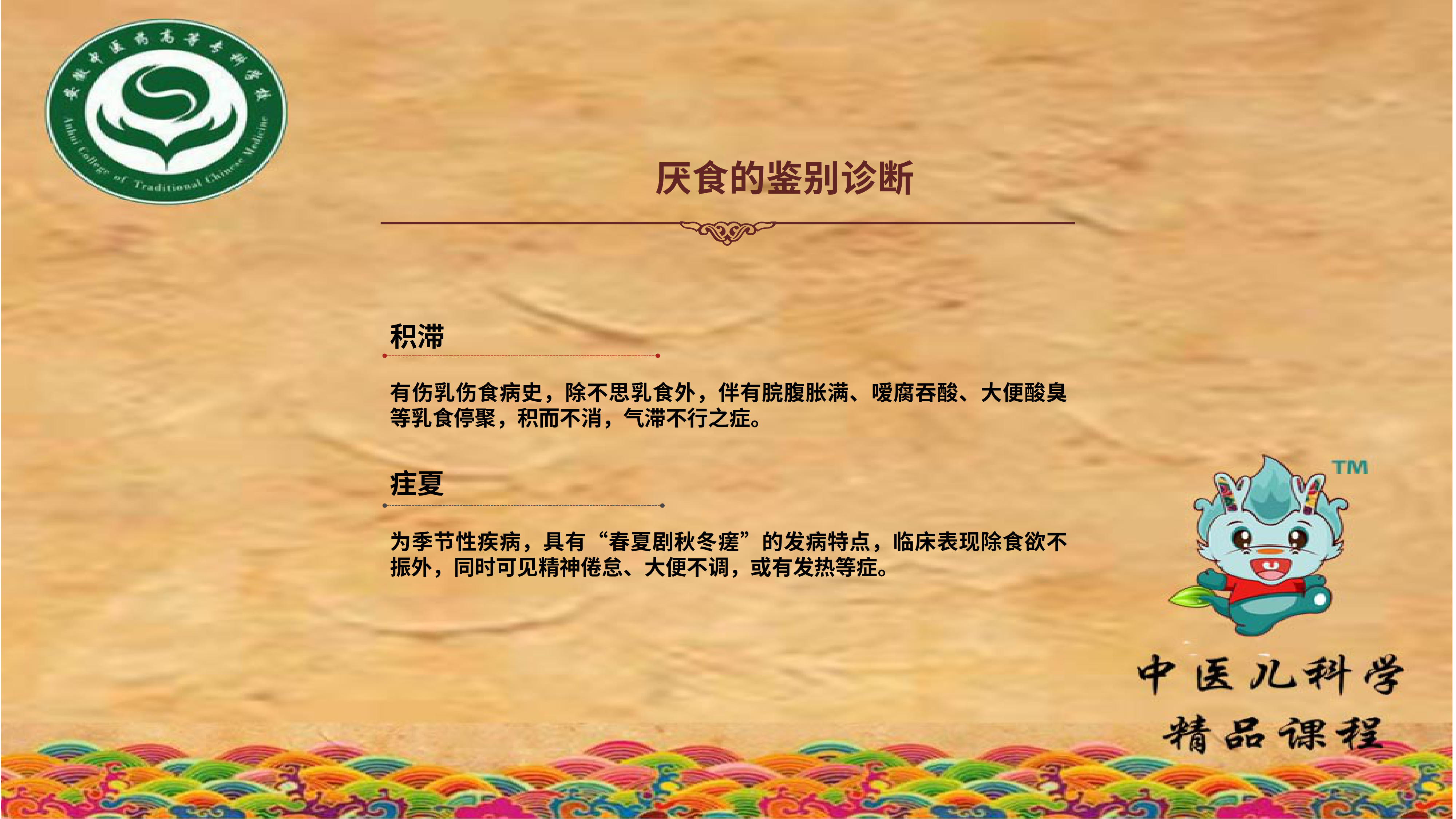

厌食的鉴别诊断

积滞
有伤乳伤食病史，除不思乳食外，伴有脘腹胀满、嗳腐吞酸、大便酸臭等乳食停聚，积而不消，气滞不行之症。
疰夏
为季节性疾病，具有“春夏剧秋冬瘥”的发病特点，临床表现除食欲不振外，同时可见精神倦怠、大便不调，或有发热等症。